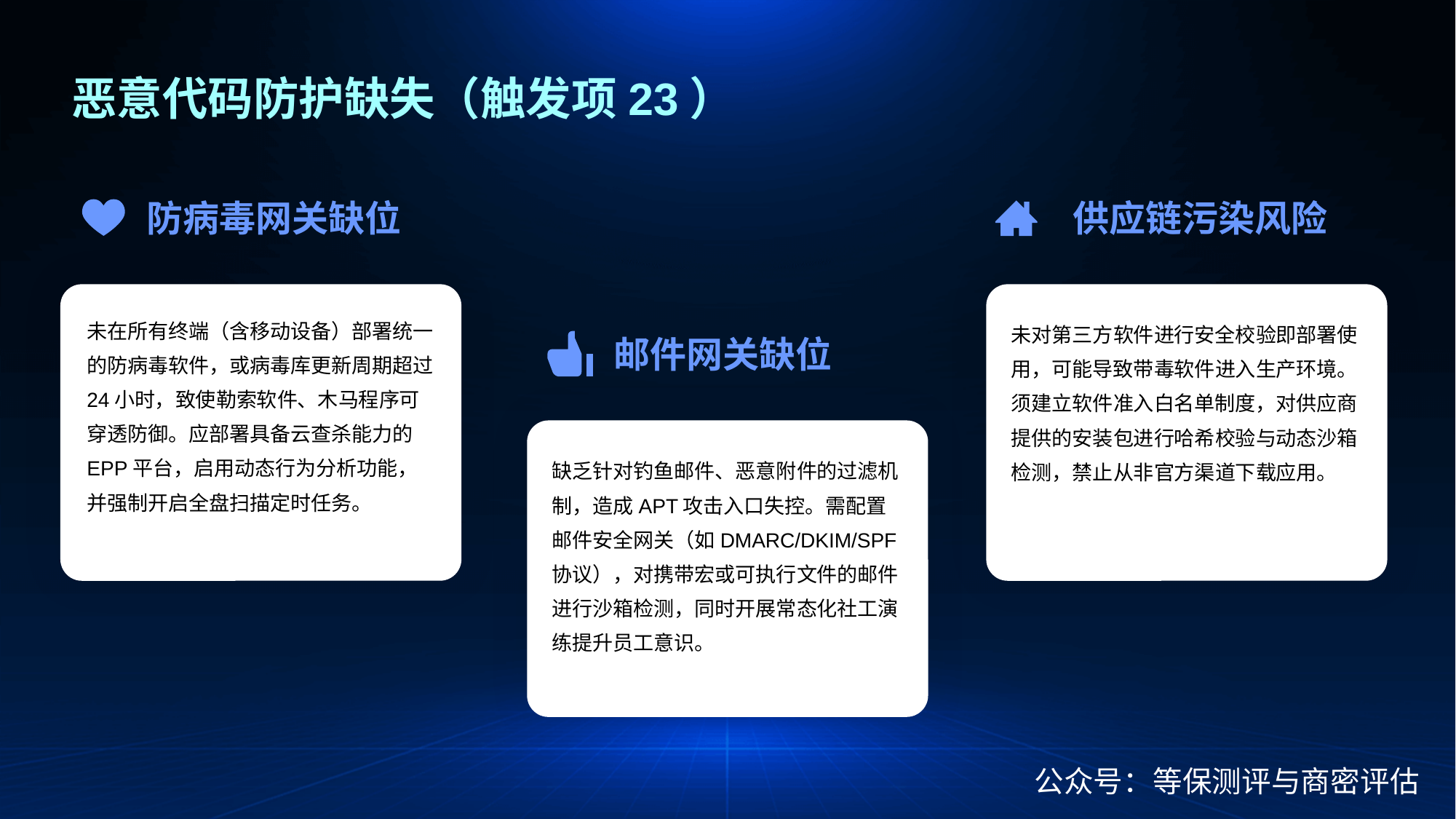

恶意代码防护缺失（触发项23）
防病毒网关缺位
供应链污染风险

未在所有终端（含移动设备）部署统一的防病毒软件，或病毒库更新周期超过24小时，致使勒索软件、木马程序可穿透防御。应部署具备云查杀能力的EPP平台，启用动态行为分析功能，并强制开启全盘扫描定时任务。
未对第三方软件进行安全校验即部署使用，可能导致带毒软件进入生产环境。须建立软件准入白名单制度，对供应商提供的安装包进行哈希校验与动态沙箱检测，禁止从非官方渠道下载应用。
邮件网关缺位

缺乏针对钓鱼邮件、恶意附件的过滤机制，造成APT攻击入口失控。需配置邮件安全网关（如DMARC/DKIM/SPF协议），对携带宏或可执行文件的邮件进行沙箱检测，同时开展常态化社工演练提升员工意识。
公众号：等保测评与商密评估